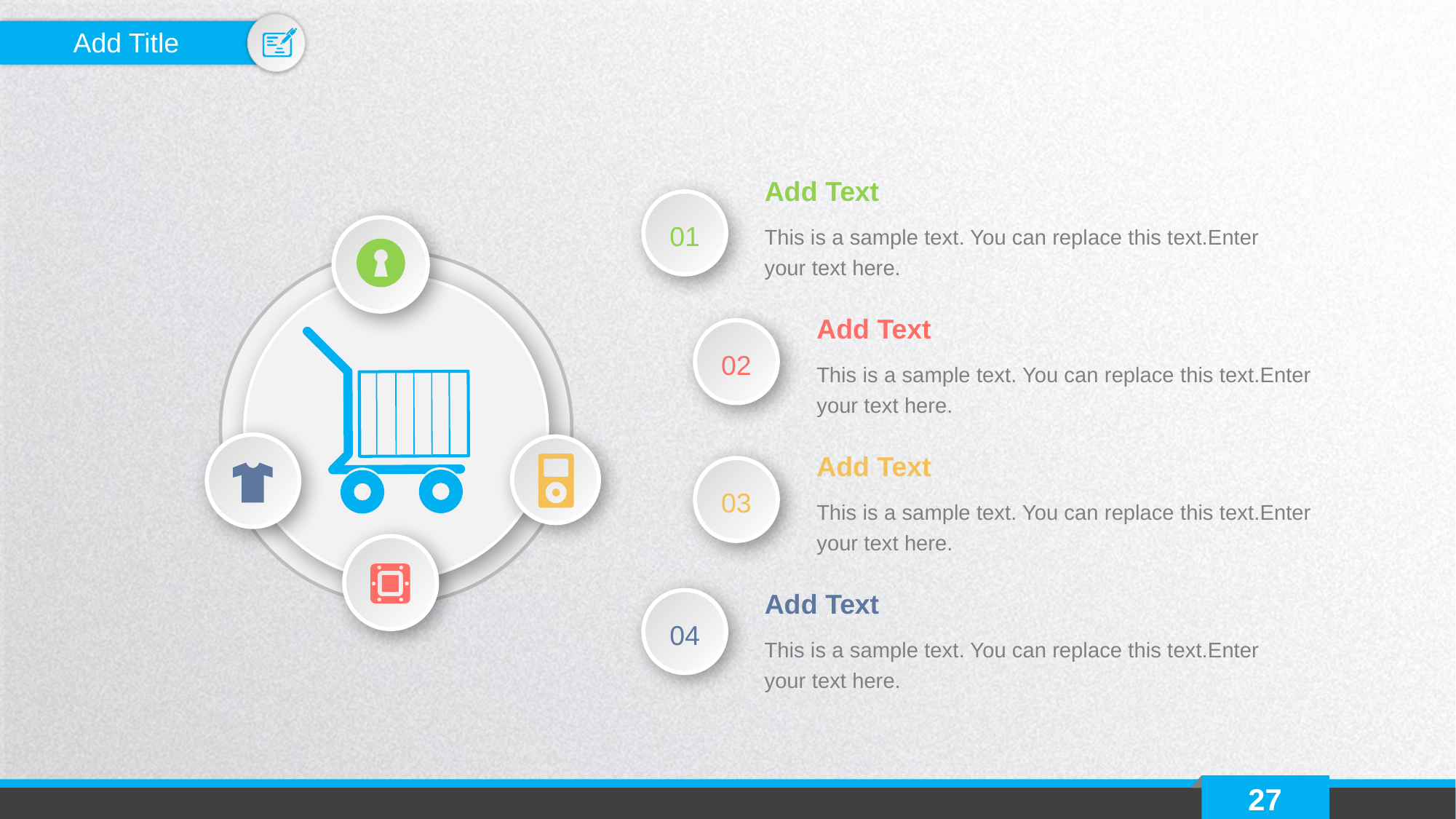

Add Title

Add Text

01
This is a sample text. You can replace this text.Enter your text here.

Add Text

02

This is a sample text. You can replace this text.Enter your text here.

Add Text

03
This is a sample text. You can replace this text.Enter your text here.

Add Text

04
This is a sample text. You can replace this text.Enter your text here.

27

延时符